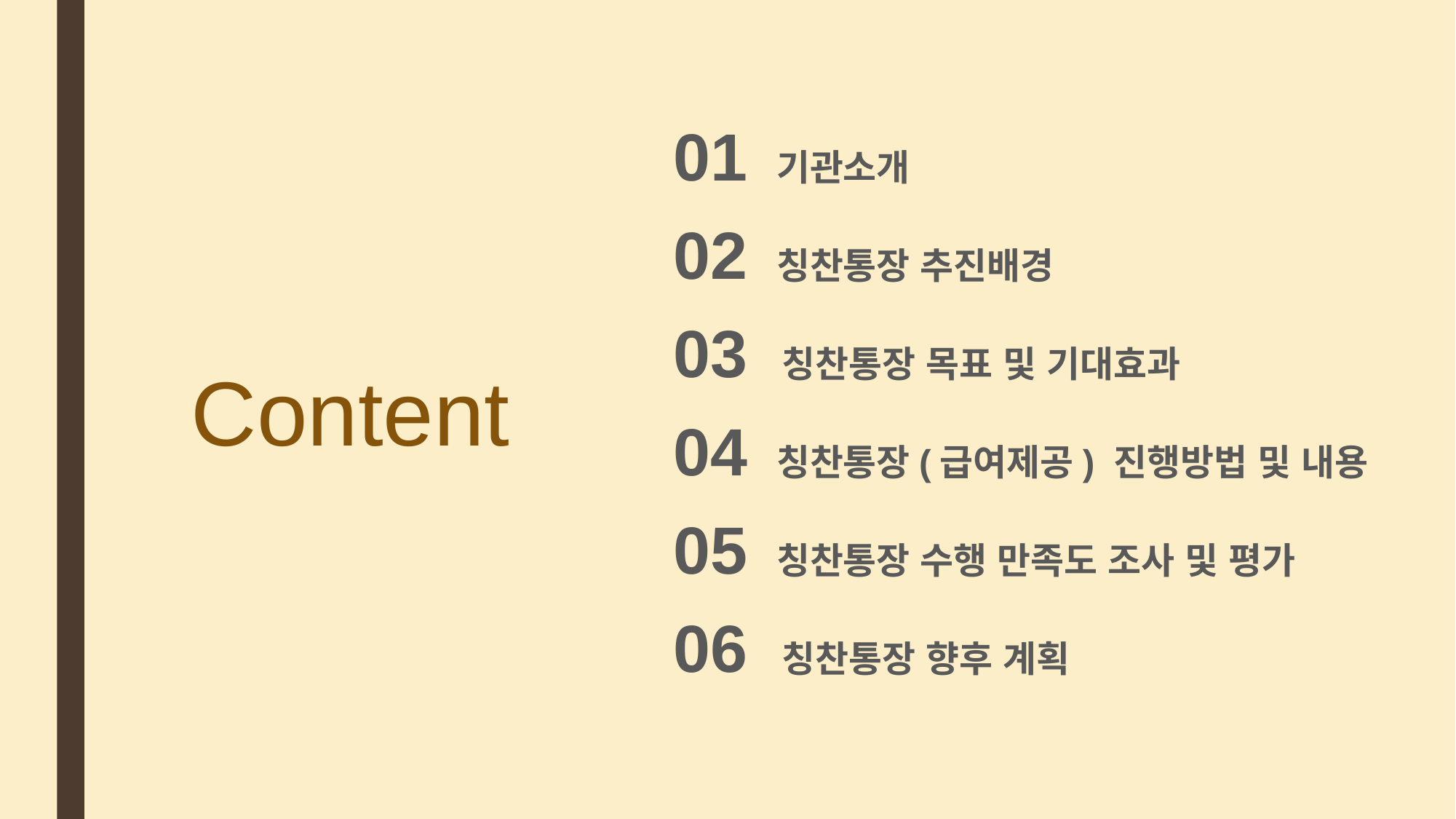

01  기관소개

02  칭찬통장 추진배경

03 칭찬통장 목표 및 기대효과

04  칭찬통장(급여제공) 진행방법 및 내용

05  칭찬통장 수행 만족도 조사 및 평가

06 칭찬통장 향후 계획
Content